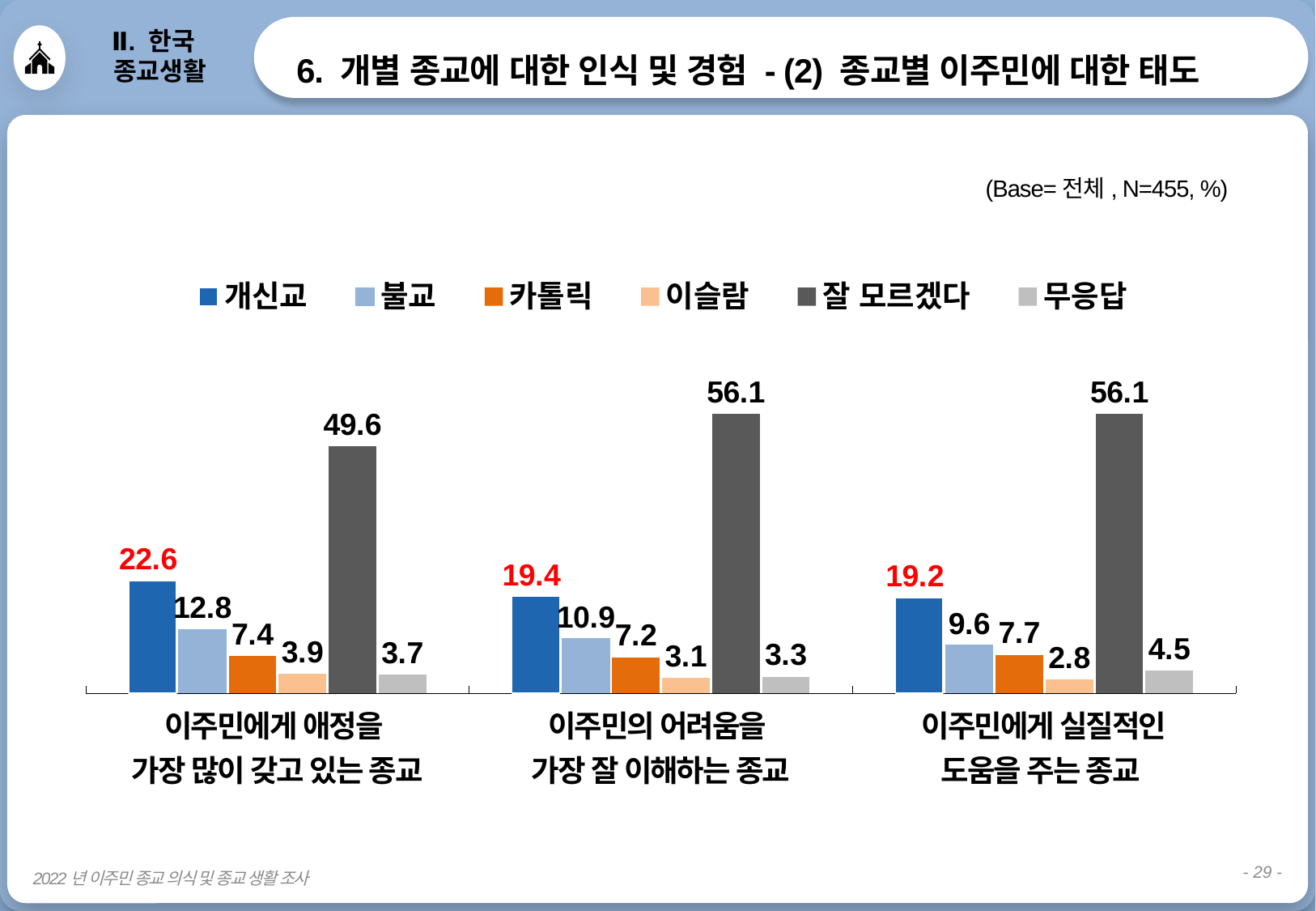

Ⅱ. 한국
 종교생활
6. 개별 종교에 대한 인식 및 경험 - (2) 종교별 이주민에 대한 태도
(Base=전체, N=455, %)

### Chart

| Category | 개신교 | 불교 | 카톨릭 | 이슬람 | 잘 모르겠다 | 무응답 |
|---|---|---|---|---|---|---|
| 이주민에게 애정을 가장 많이 갖고 있는 종교 | 이주민의 어려움을 가장 잘 이해하는 종교 | 이주민에게 실질적인 도움을 주는 종교 |
| --- | --- | --- |